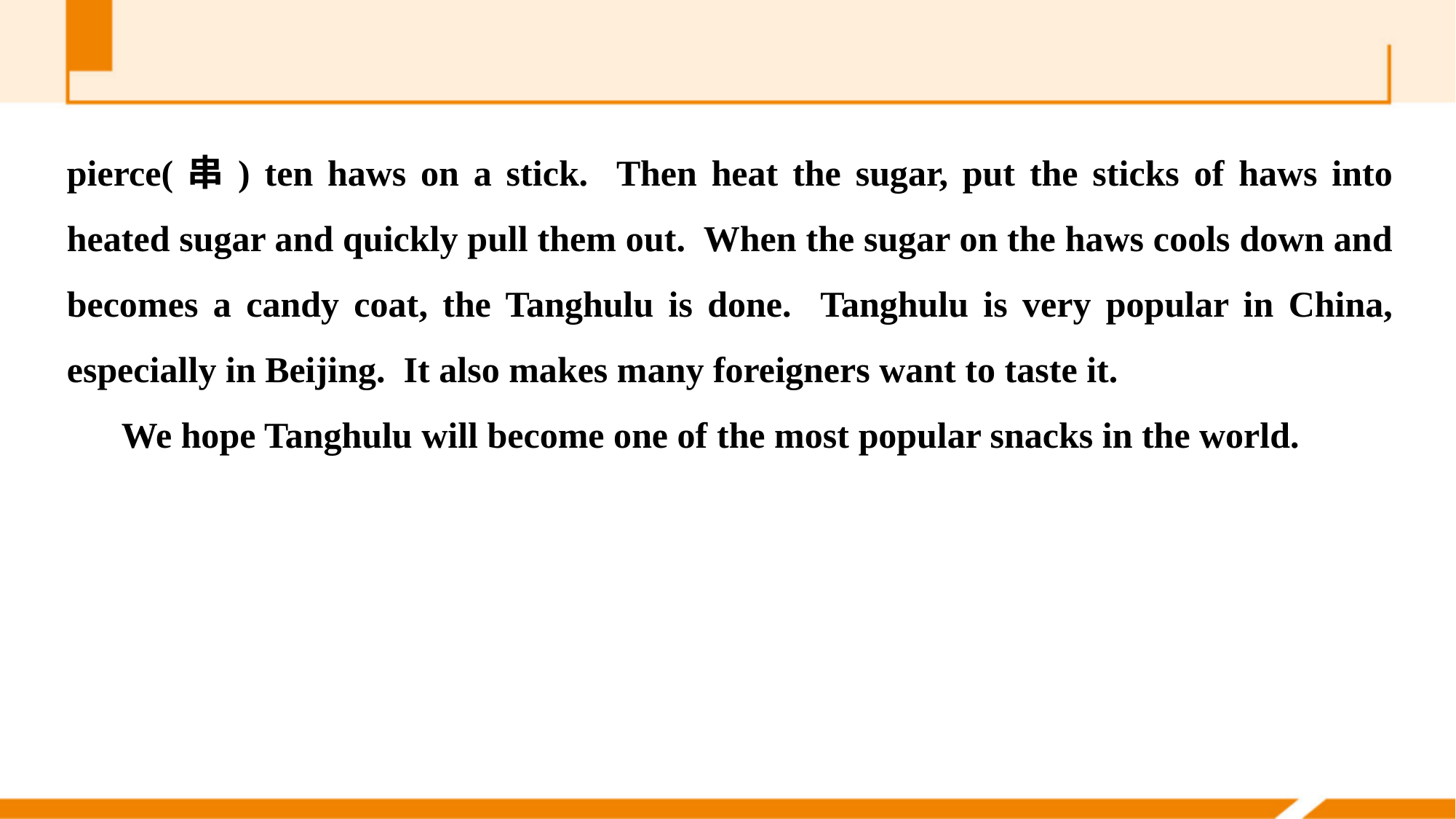

pierce(串) ten haws on a stick.  Then heat the sugar, put the sticks of haws into heated sugar and quickly pull them out.  When the sugar on the haws cools down and becomes a candy coat, the Tanghulu is done.  Tanghulu is very popular in China, especially in Beijing.  It also makes many foreigners want to taste it.
We hope Tanghulu will become one of the most popular snacks in the world.